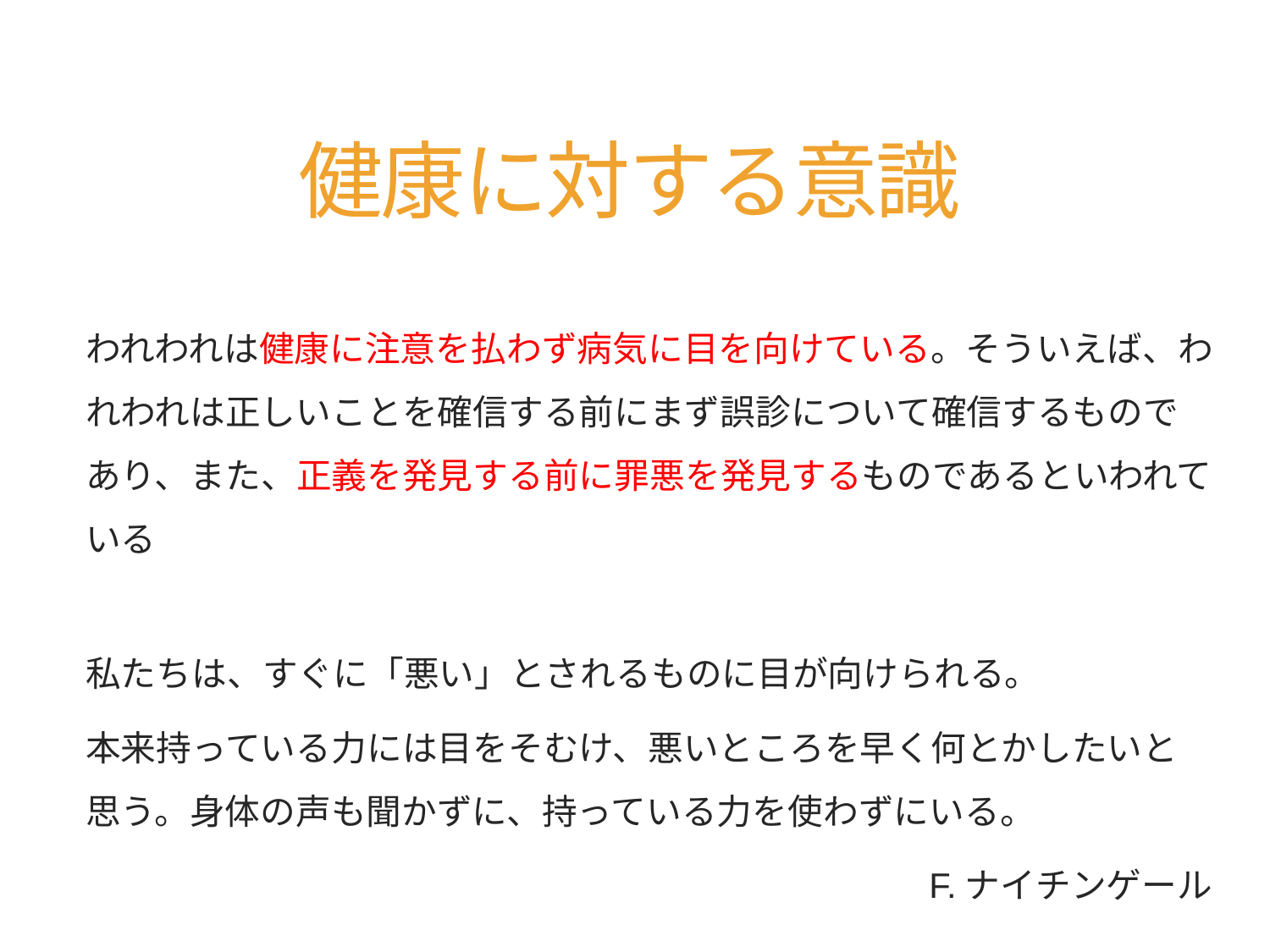

# 健康に対する意識
われわれは健康に注意を払わず病気に目を向けている。そういえば、われわれは正しいことを確信する前にまず誤診について確信するものであり、また、正義を発見する前に罪悪を発見するものであるといわれている

私たちは、すぐに「悪い」とされるものに目が向けられる。
本来持っている力には目をそむけ、悪いところを早く何とかしたいと思う。身体の声も聞かずに、持っている力を使わずにいる。
F.ナイチンゲール